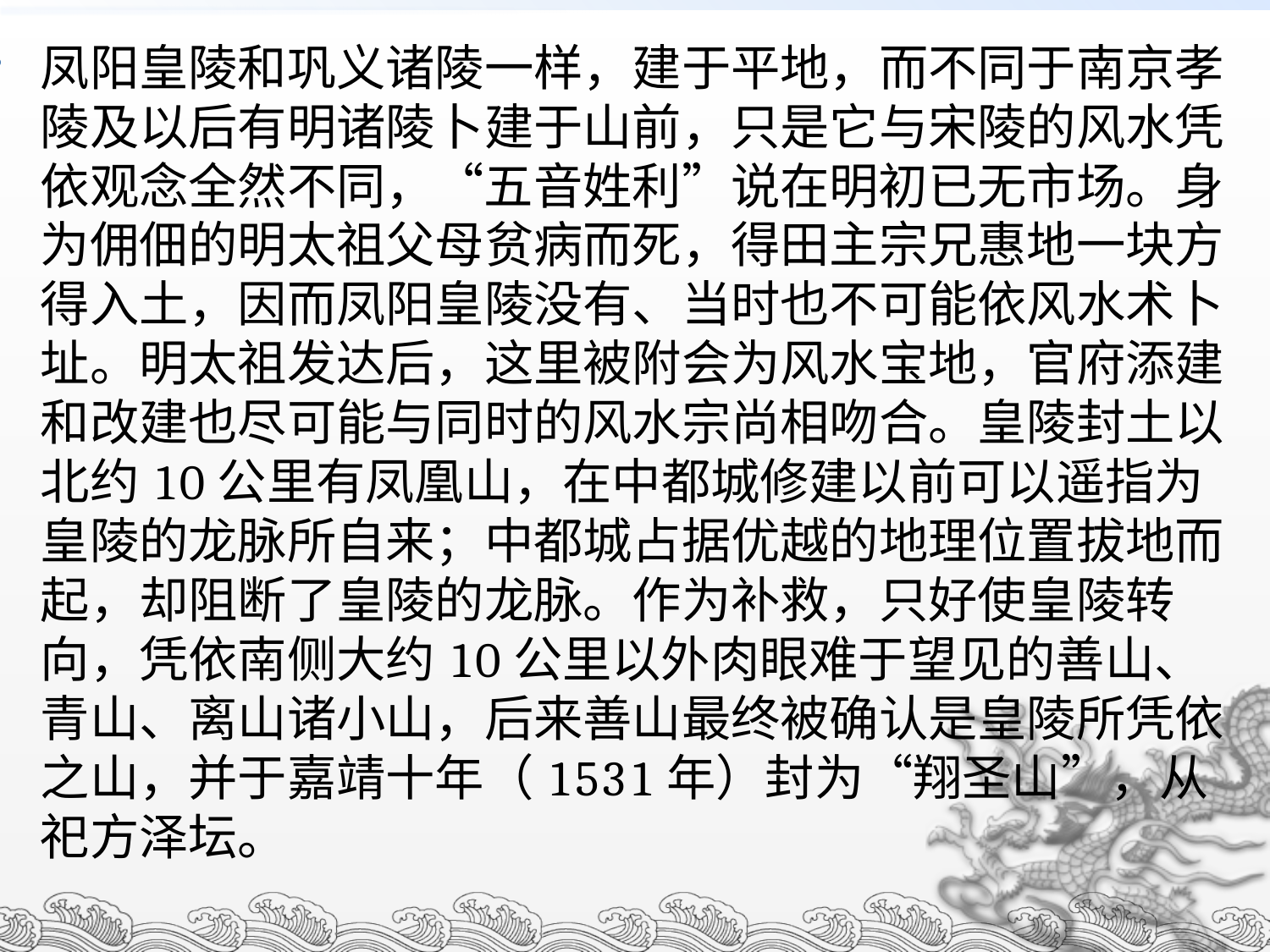

凤阳皇陵和巩义诸陵一样，建于平地，而不同于南京孝陵及以后有明诸陵卜建于山前，只是它与宋陵的风水凭依观念全然不同，“五音姓利”说在明初已无市场。身为佣佃的明太祖父母贫病而死，得田主宗兄惠地一块方得入土，因而凤阳皇陵没有、当时也不可能依风水术卜址。明太祖发达后，这里被附会为风水宝地，官府添建和改建也尽可能与同时的风水宗尚相吻合。皇陵封土以北约10公里有凤凰山，在中都城修建以前可以遥指为皇陵的龙脉所自来；中都城占据优越的地理位置拔地而起，却阻断了皇陵的龙脉。作为补救，只好使皇陵转向，凭依南侧大约10公里以外肉眼难于望见的善山、青山、离山诸小山，后来善山最终被确认是皇陵所凭依之山，并于嘉靖十年（1531年）封为“翔圣山”，从祀方泽坛。